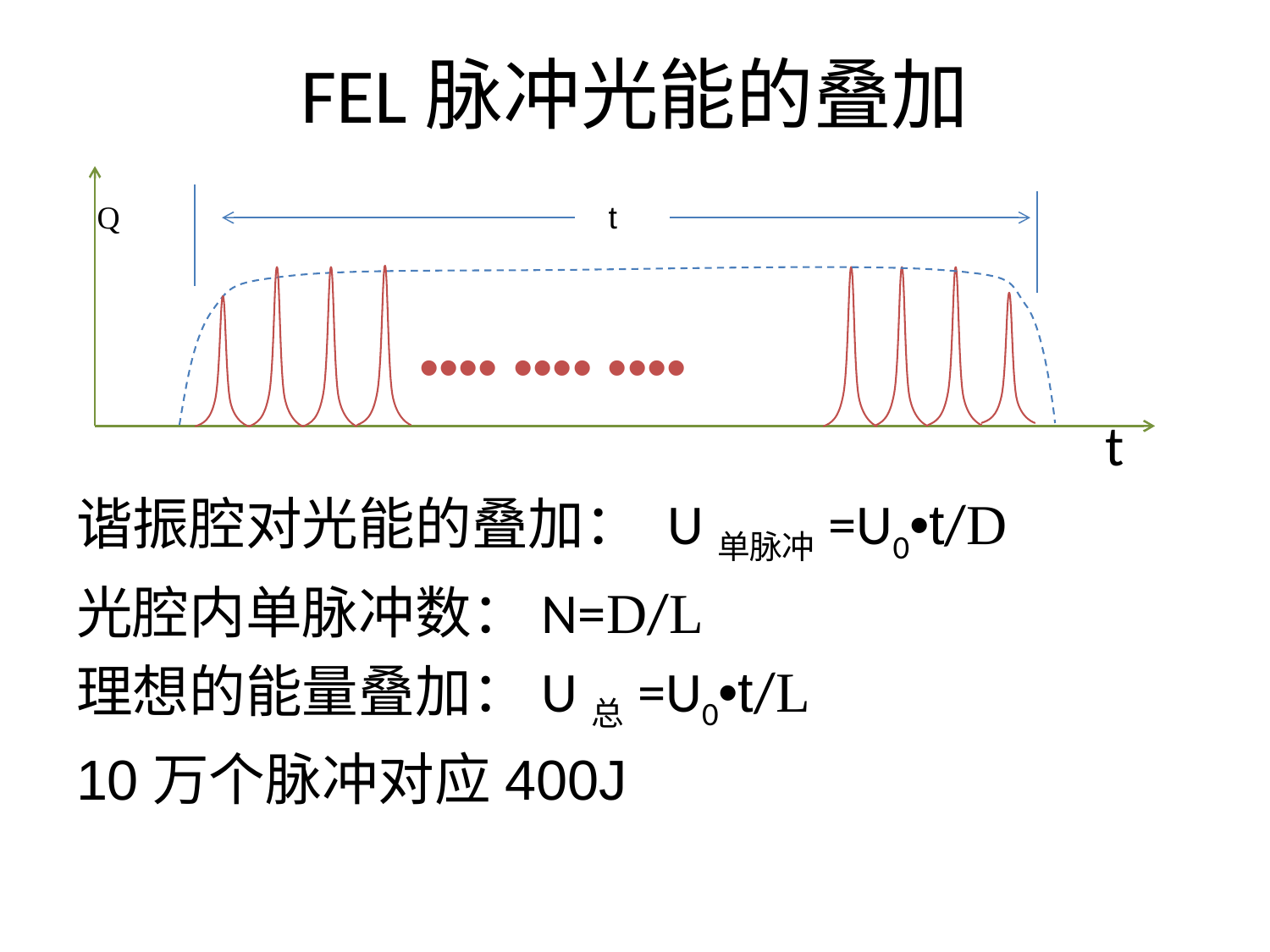

# FEL脉冲光能的叠加
  Q				   t

		       •••• •••• ••••
								 t
谐振腔对光能的叠加： U单脉冲=U0•t/D
光腔内单脉冲数：N=D/L
理想的能量叠加：U总=U0•t/L
10万个脉冲对应400J